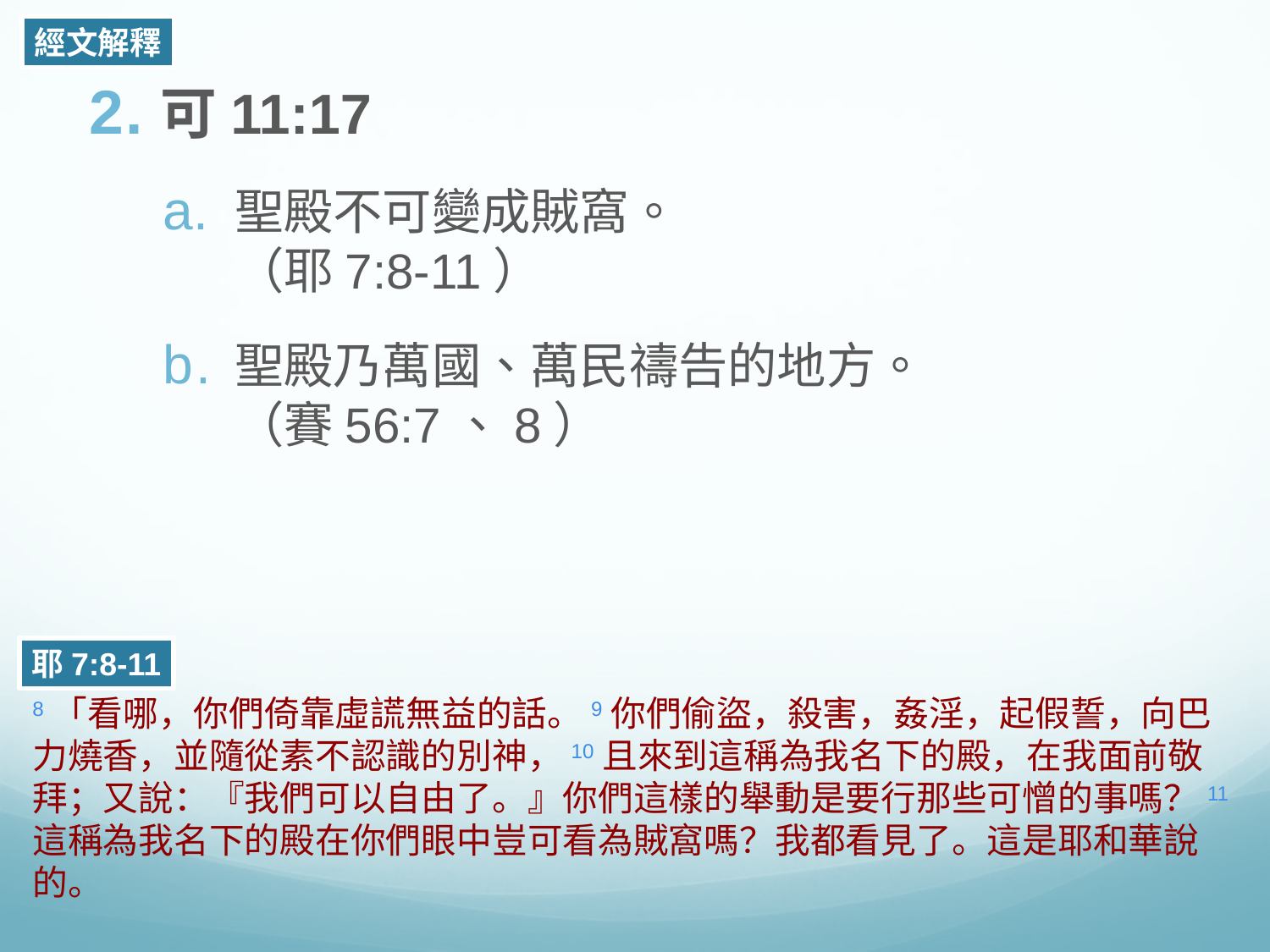

經文解釋
可11:17
聖殿不可變成賊窩。
（耶7:8-11）
聖殿乃萬國、萬民禱告的地方。（賽56:7、8）
耶7:8-11
8「看哪，你們倚靠虛謊無益的話。9你們偷盜，殺害，姦淫，起假誓，向巴力燒香，並隨從素不認識的別神，10且來到這稱為我名下的殿，在我面前敬拜；又說：『我們可以自由了。』你們這樣的舉動是要行那些可憎的事嗎？11這稱為我名下的殿在你們眼中豈可看為賊窩嗎？我都看見了。這是耶和華說的。